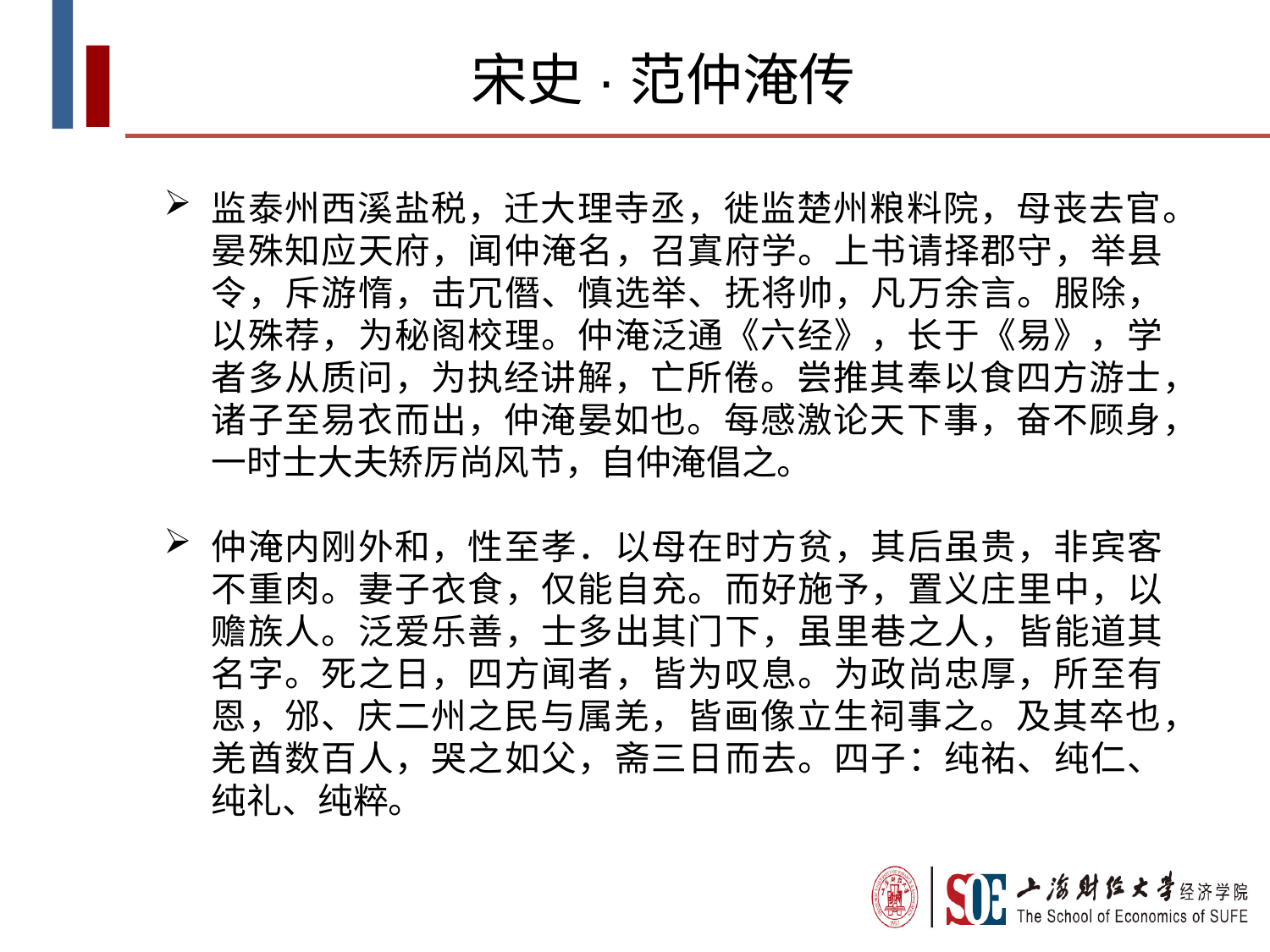

宋史·范仲淹传
监泰州西溪盐税，迁大理寺丞，徙监楚州粮料院，母丧去官。晏殊知应天府，闻仲淹名，召寘府学。上书请择郡守，举县令，斥游惰，击冗僭、慎选举、抚将帅，凡万余言。服除，以殊荐，为秘阁校理。仲淹泛通《六经》，长于《易》，学者多从质问，为执经讲解，亡所倦。尝推其奉以食四方游士，诸子至易衣而出，仲淹晏如也。每感激论天下事，奋不顾身，一时士大夫矫厉尚风节，自仲淹倡之。

仲淹内刚外和，性至孝．以母在时方贫，其后虽贵，非宾客不重肉。妻子衣食，仅能自充。而好施予，置义庄里中，以赡族人。泛爱乐善，士多出其门下，虽里巷之人，皆能道其名字。死之日，四方闻者，皆为叹息。为政尚忠厚，所至有恩，邠、庆二州之民与属羌，皆画像立生祠事之。及其卒也，羌酋数百人，哭之如父，斋三日而去。四子：纯祐、纯仁、纯礼、纯粹。